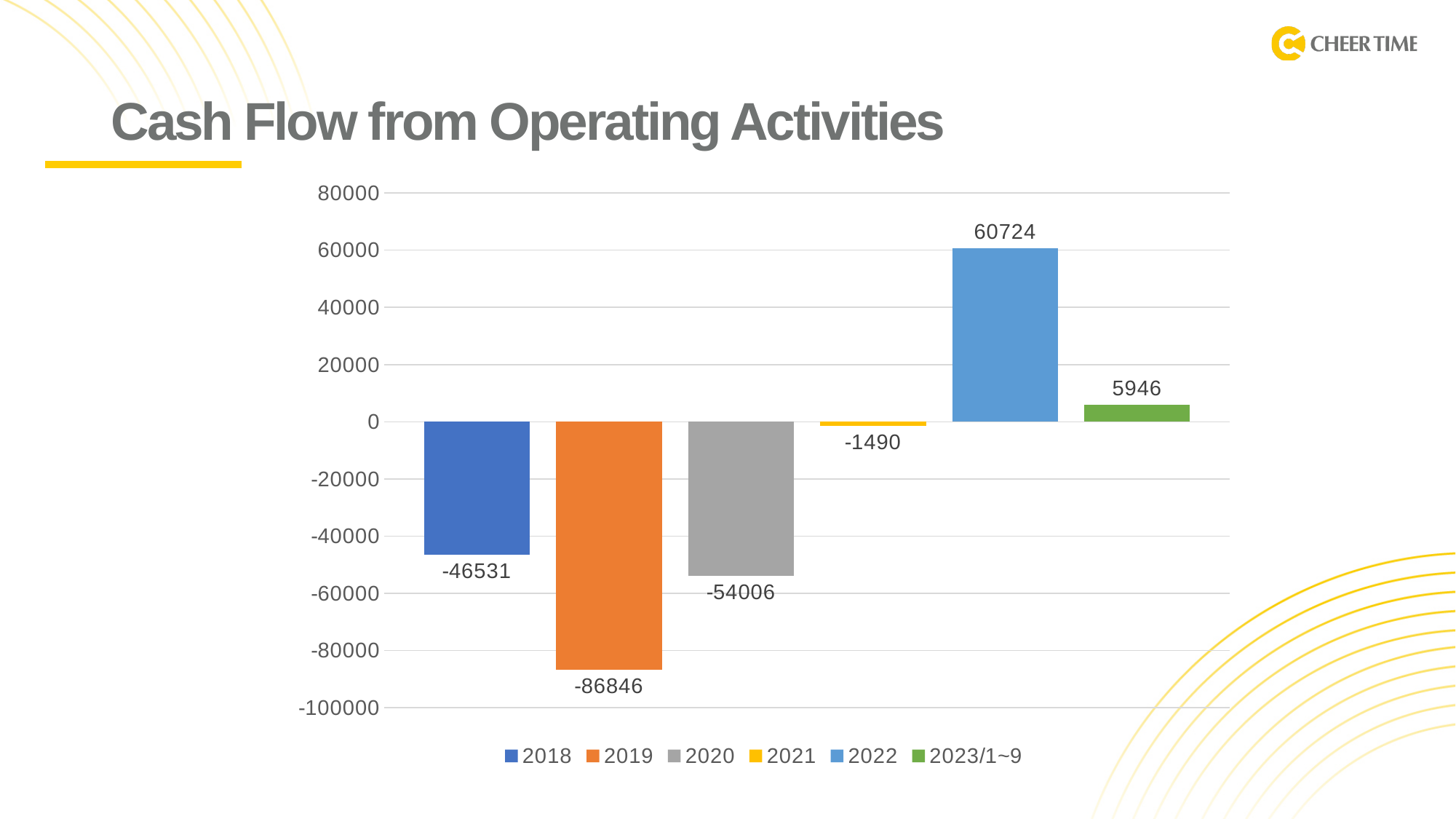

# Cash Flow from Operating Activities

### Chart

| Category | 2018 | 2019 | 2020 | 2021 | 2022 | 2023/1~9 |
|---|---|---|---|---|---|---|
| 營業活動淨現金 | -46531.0 | -86846.0 | -54006.0 | -1490.0 | 60724.0 | 5946.0 |